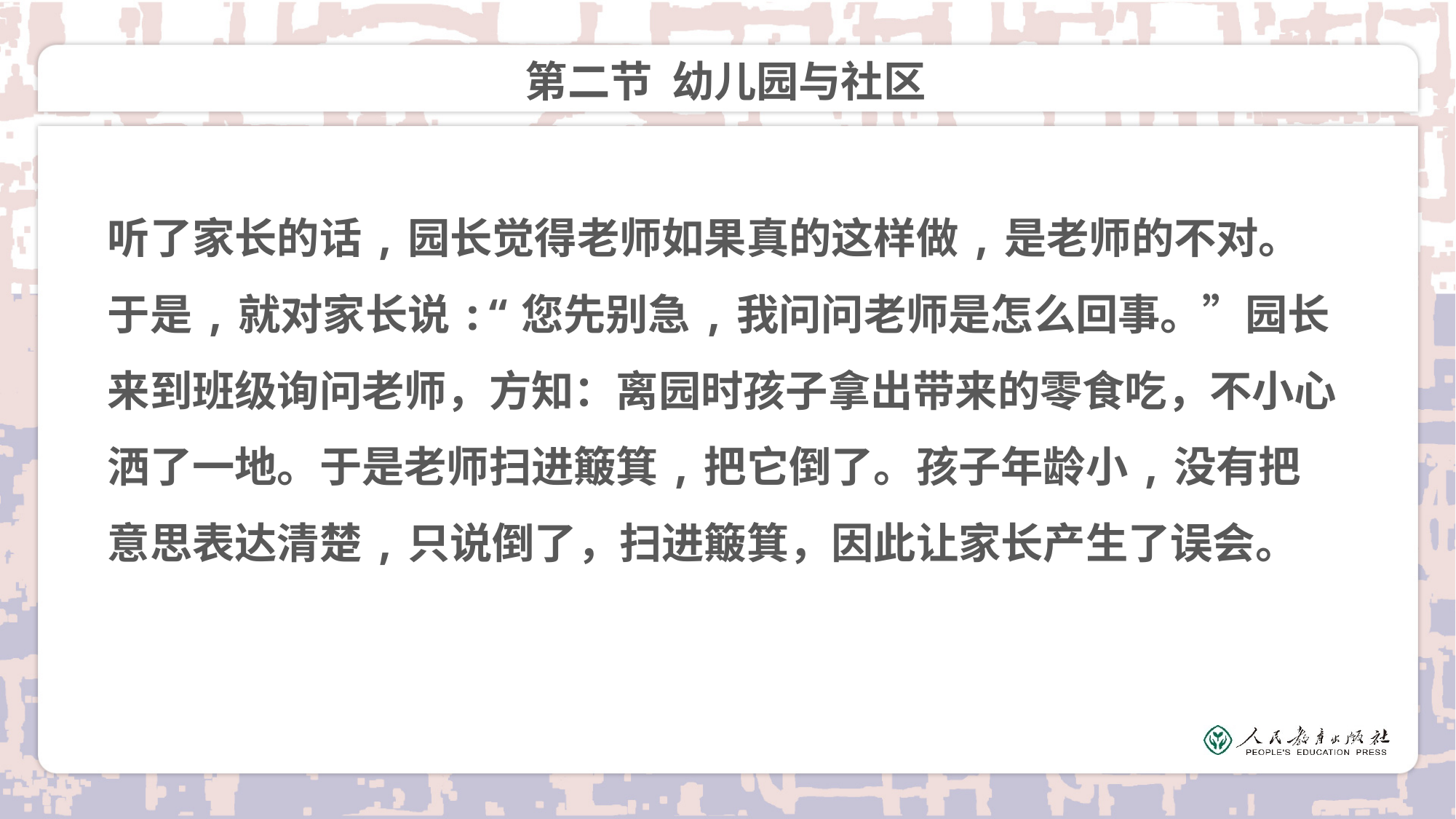

# 第二节  幼儿园与社区
听了家长的话,园长觉得老师如果真的这样做,是老师的不对。于是,就对家长说:“您先别急,我问问老师是怎么回事。”园长来到班级询问老师，方知：离园时孩子拿出带来的零食吃，不小心洒了一地。于是老师扫进簸箕,把它倒了。孩子年龄小,没有把意思表达清楚,只说倒了，扫进簸箕，因此让家长产生了误会。